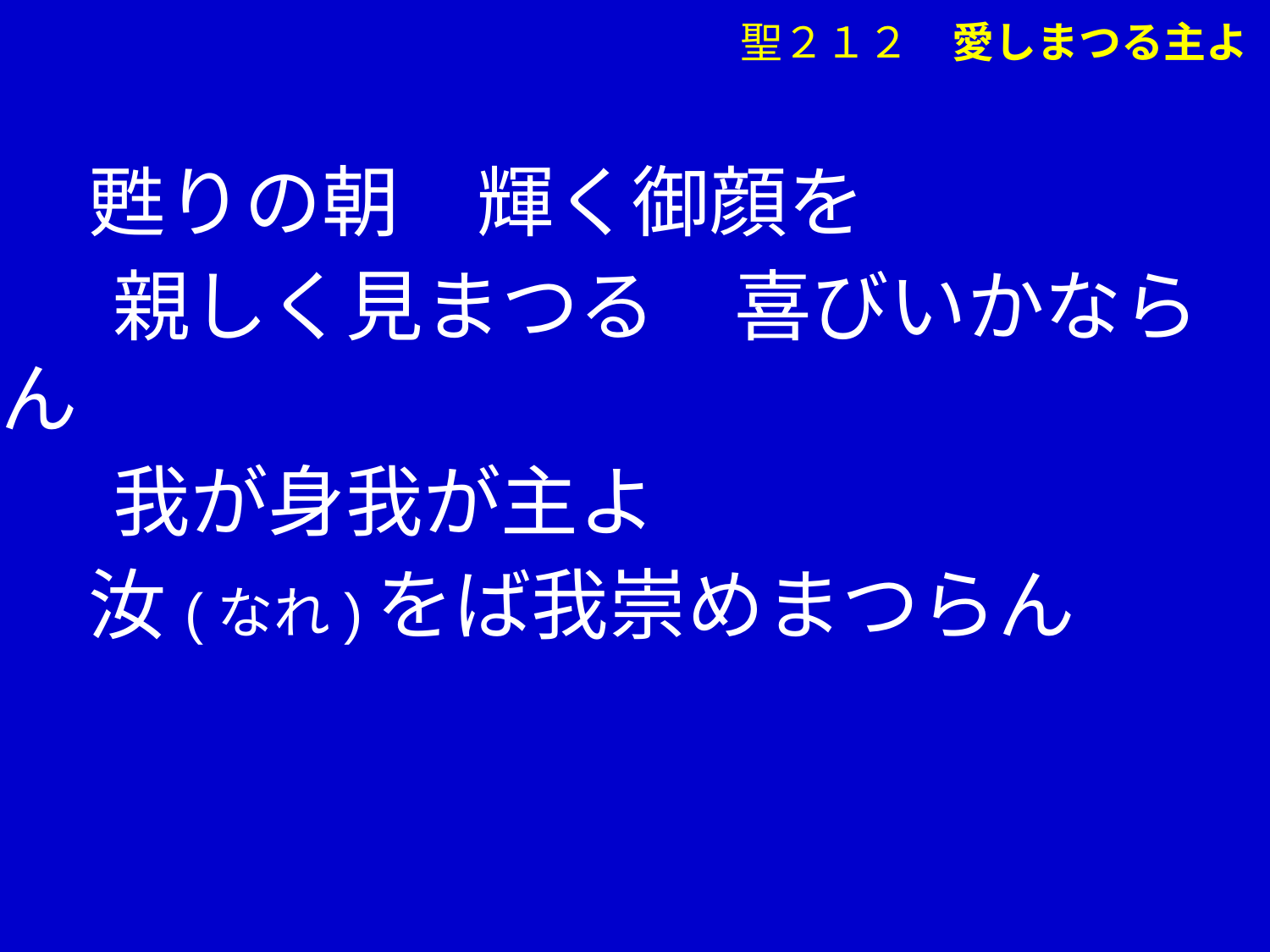

聖２１２　愛しまつる主よ
    甦りの朝　輝く御顔を
　  親しく見まつる　喜びいかならん
　  我が身我が主よ
    汝(なれ)をば我崇めまつらん